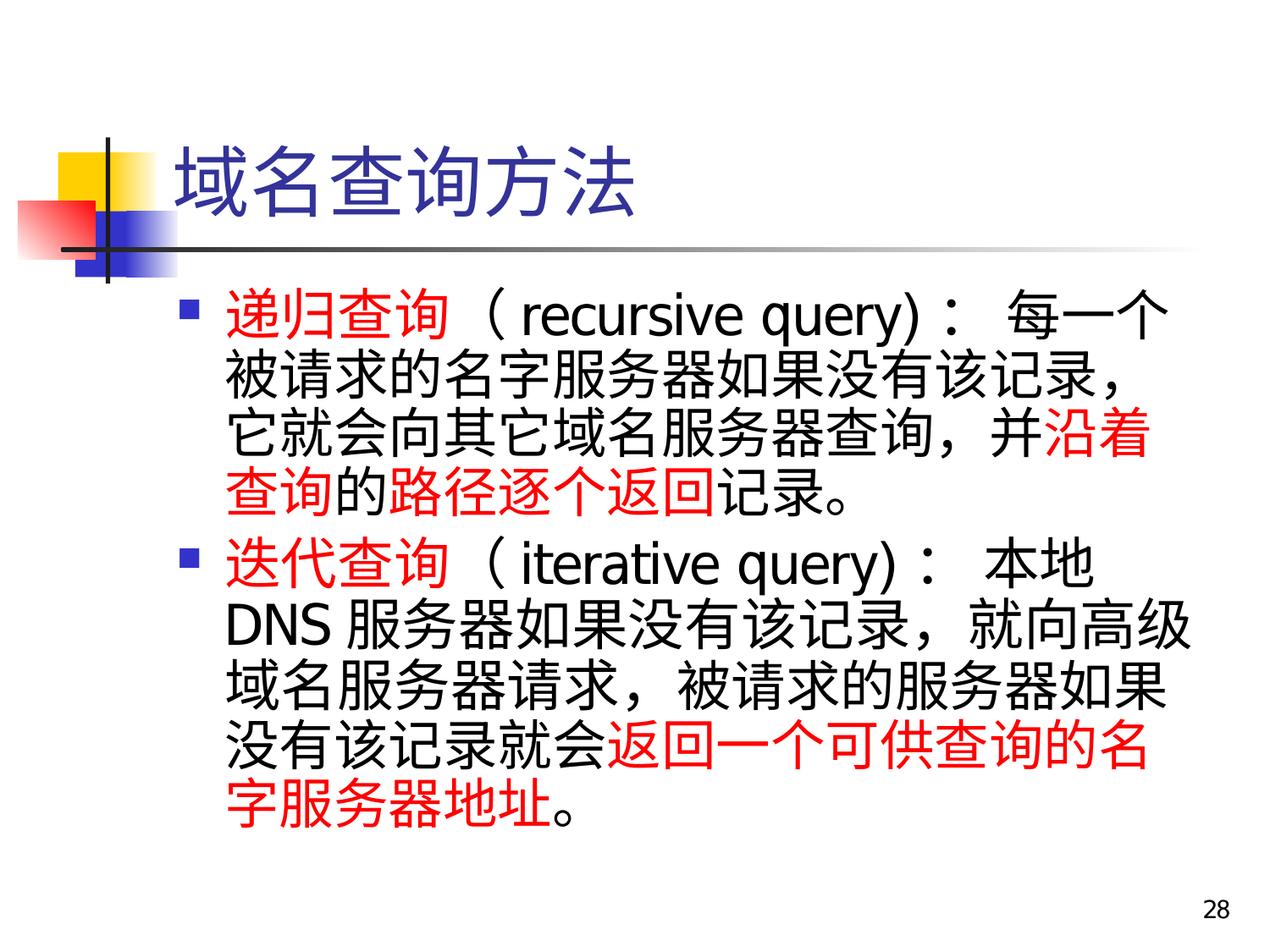

# 域名查询方法
递归查询（recursive query)： 每一个被请求的名字服务器如果没有该记录，它就会向其它域名服务器查询，并沿着查询的路径逐个返回记录。
迭代查询（iterative query)： 本地DNS服务器如果没有该记录，就向高级域名服务器请求，被请求的服务器如果没有该记录就会返回一个可供查询的名字服务器地址。
28